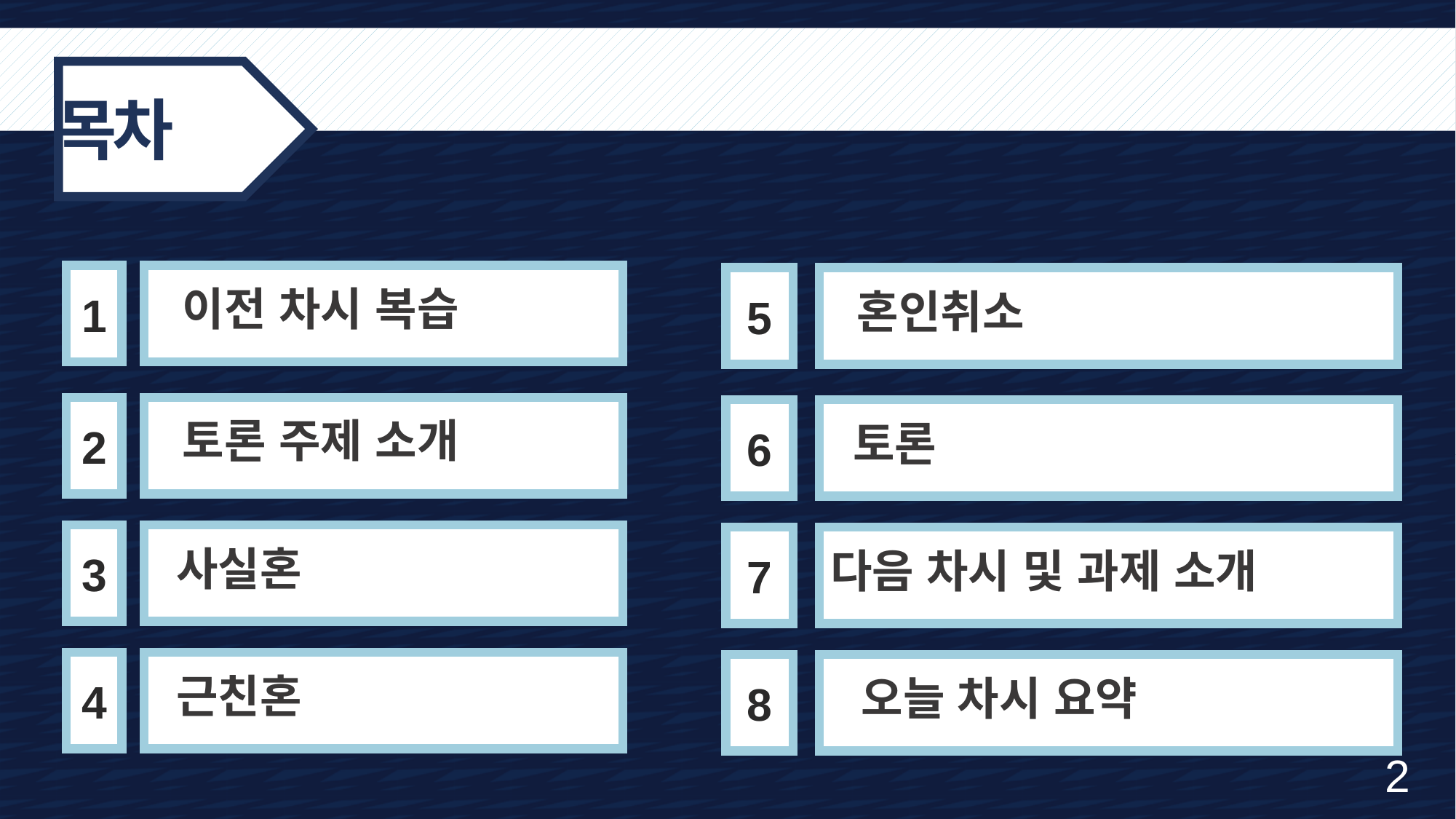

목차

1
이전 차시 복습

5
혼인취소

2
토론 주제 소개

6
토론

3
사실혼

7
다음 차시 및 과제 소개

4
근친혼

8
오늘 차시 요약
2